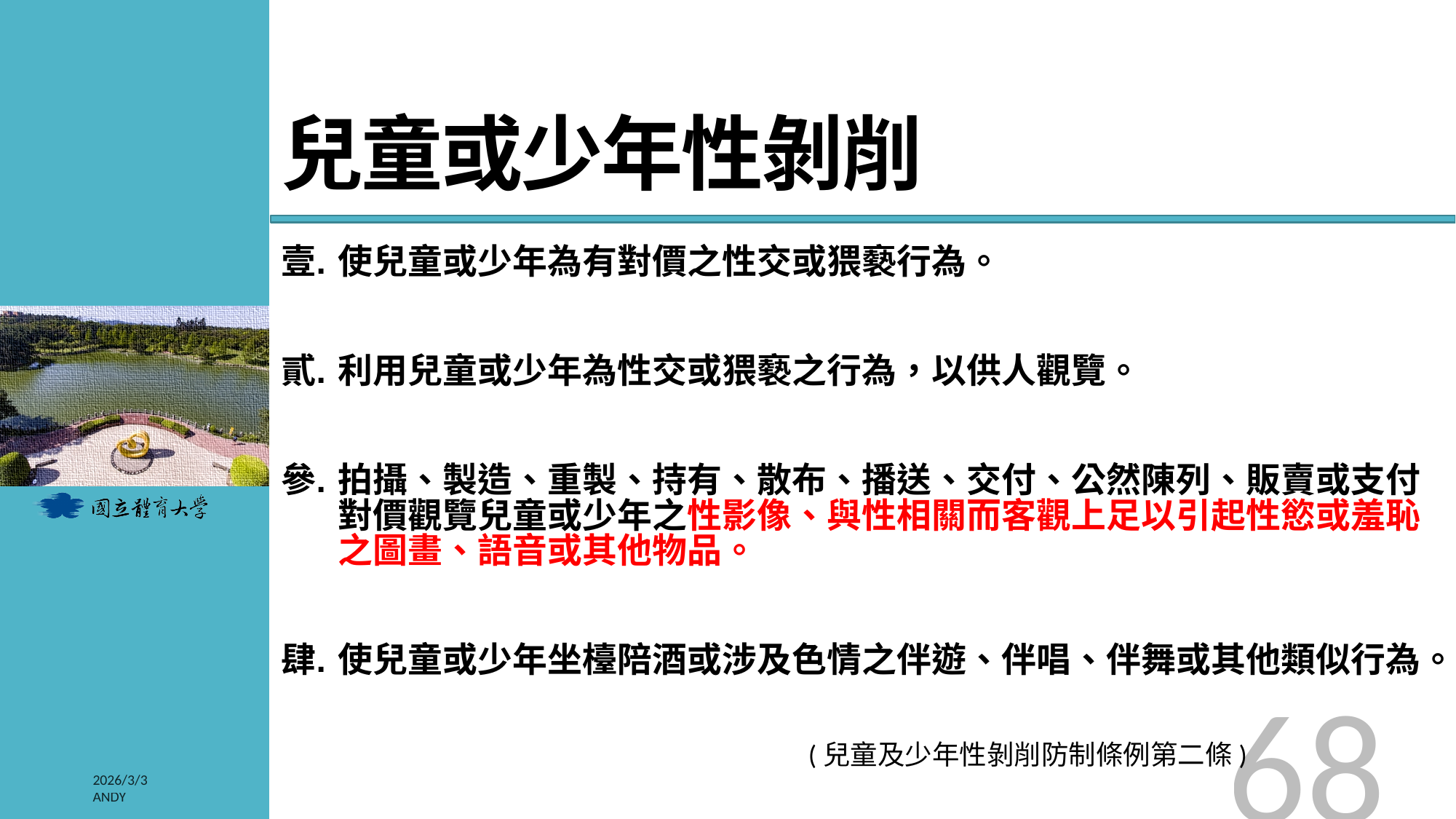

# 兒童或少年性剝削
使兒童或少年為有對價之性交或猥褻行為。

利用兒童或少年為性交或猥褻之行為，以供人觀覽。

拍攝、製造、重製、持有、散布、播送、交付、公然陳列、販賣或支付對價觀覽兒童或少年之性影像、與性相關而客觀上足以引起性慾或羞恥之圖畫、語音或其他物品。

使兒童或少年坐檯陪酒或涉及色情之伴遊、伴唱、伴舞或其他類似行為。
68
(兒童及少年性剝削防制條例第二條)
2026/3/3
Andy